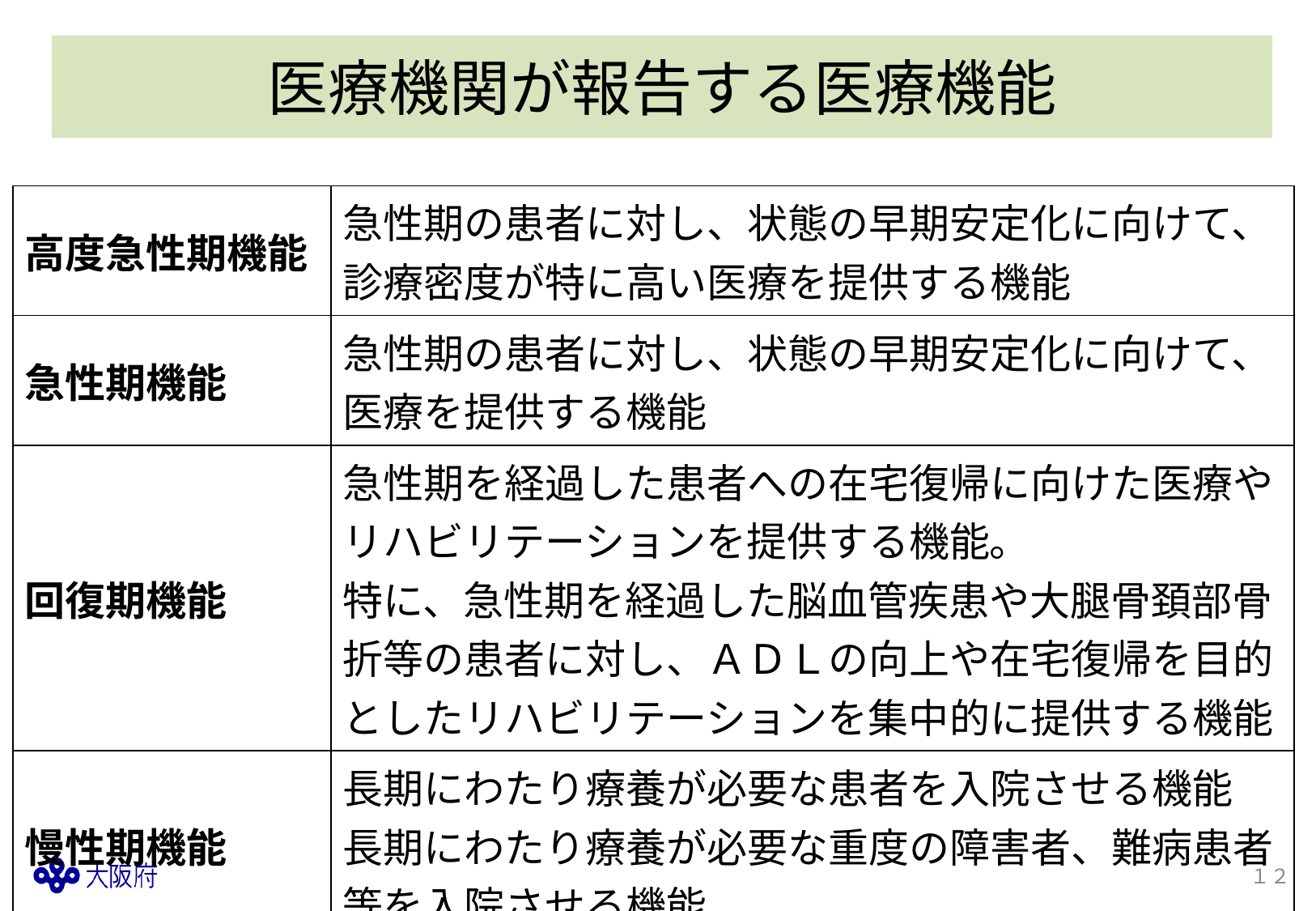

# 医療機関が報告する医療機能
| 高度急性期機能 | 急性期の患者に対し、状態の早期安定化に向けて、診療密度が特に高い医療を提供する機能 |
| --- | --- |
| 急性期機能 | 急性期の患者に対し、状態の早期安定化に向けて、医療を提供する機能 |
| 回復期機能 | 急性期を経過した患者への在宅復帰に向けた医療やリハビリテーションを提供する機能。 特に、急性期を経過した脳血管疾患や大腿骨頚部骨折等の患者に対し、ＡＤＬの向上や在宅復帰を目的としたリハビリテーションを集中的に提供する機能 |
| 慢性期機能 | 長期にわたり療養が必要な患者を入院させる機能 長期にわたり療養が必要な重度の障害者、難病患者等を入院させる機能 |
１２